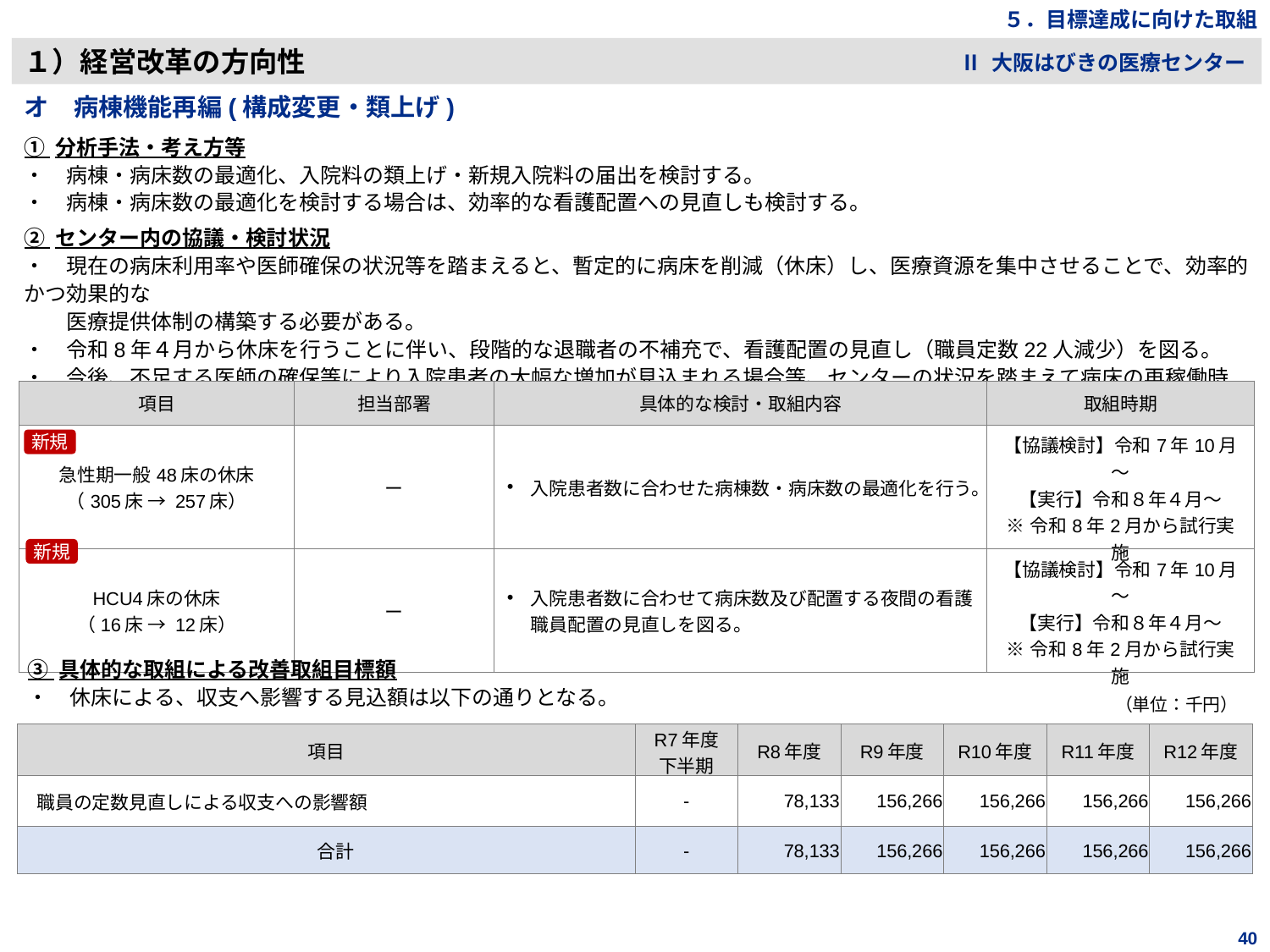

５．目標達成に向けた取組
１）経営改革の方向性
Ⅱ 大阪はびきの医療センター
オ　病棟機能再編(構成変更・類上げ)
① 分析手法・考え方等
・　病棟・病床数の最適化、入院料の類上げ・新規入院料の届出を検討する。
・　病棟・病床数の最適化を検討する場合は、効率的な看護配置への見直しも検討する。
② センター内の協議・検討状況
・　現在の病床利用率や医師確保の状況等を踏まえると、暫定的に病床を削減（休床）し、医療資源を集中させることで、効率的かつ効果的な
　　医療提供体制の構築する必要がある。
・　令和8年４月から休床を行うことに伴い、段階的な退職者の不補充で、看護配置の見直し（職員定数22人減少）を図る。
・　今後、不足する医師の確保等により入院患者の大幅な増加が見込まれる場合等、センターの状況を踏まえて病床の再稼働時期を検討していく。
| 項目 | 担当部署 | 具体的な検討・取組内容 | 取組時期 |
| --- | --- | --- | --- |
| 急性期一般48床の休床 （305床 → 257床） | ー | 入院患者数に合わせた病棟数・病床数の最適化を行う。 | 【協議検討】令和7年10月～ 【実行】令和８年４月～ ※令和8年2月から試行実施 |
| HCU4床の休床 （16床 → 12床） | ー | 入院患者数に合わせて病床数及び配置する夜間の看護職員配置の見直しを図る。 | 【協議検討】令和7年10月～ 【実行】令和８年４月～ ※令和8年2月から試行実施 |
新規
新規
③ 具体的な取組による改善取組目標額
・　休床による、収支へ影響する見込額は以下の通りとなる。
（単位：千円）
| 項目 | R7年度 下半期 | R8年度 | R9年度 | R10年度 | R11年度 | R12年度 |
| --- | --- | --- | --- | --- | --- | --- |
| 職員の定数見直しによる収支への影響額 | - | 78,133 | 156,266 | 156,266 | 156,266 | 156,266 |
| 合計 | - | 78,133 | 156,266 | 156,266 | 156,266 | 156,266 |
40